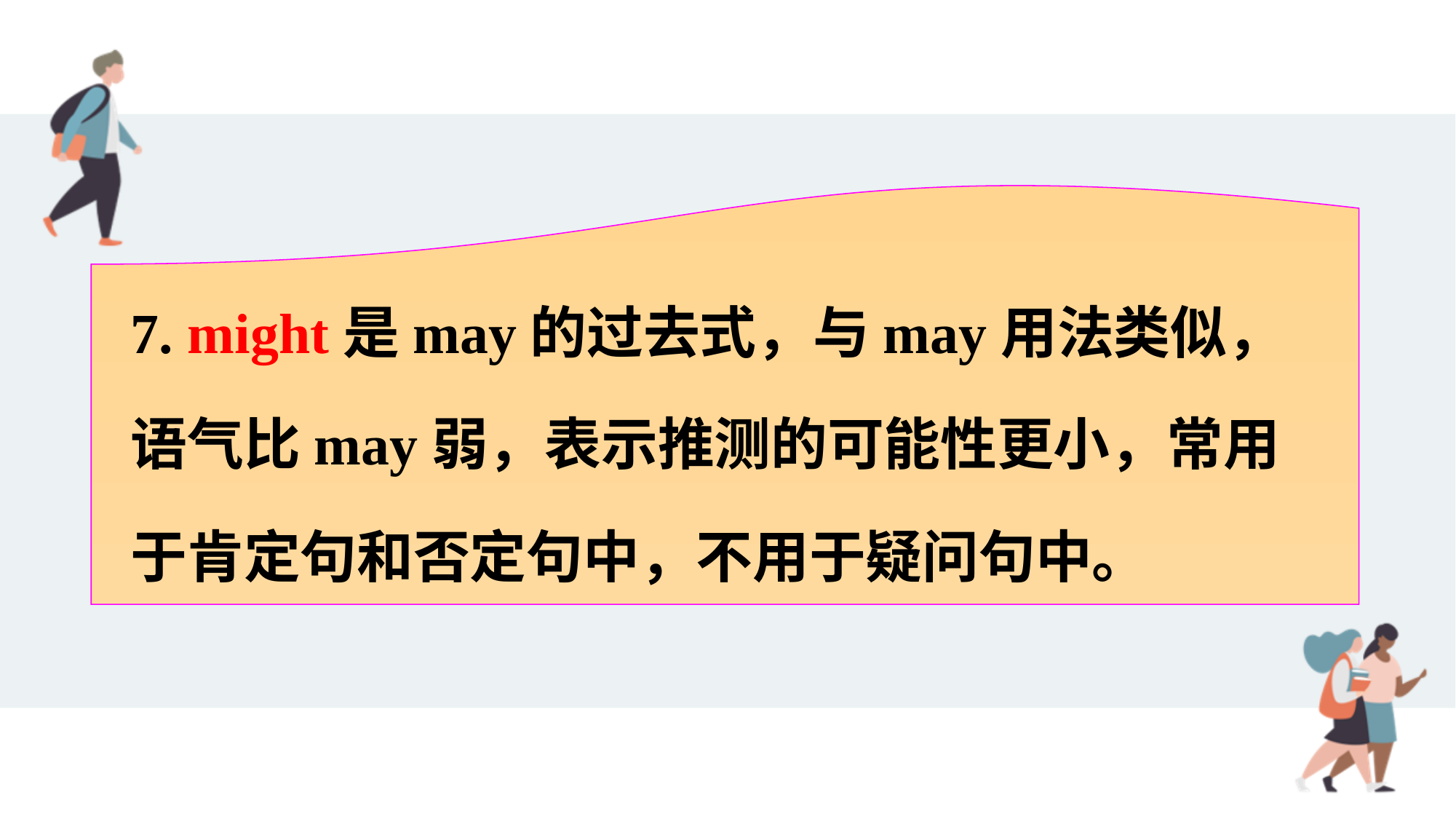

7. might是may的过去式，与may用法类似，语气比may弱，表示推测的可能性更小，常用于肯定句和否定句中，不用于疑问句中。